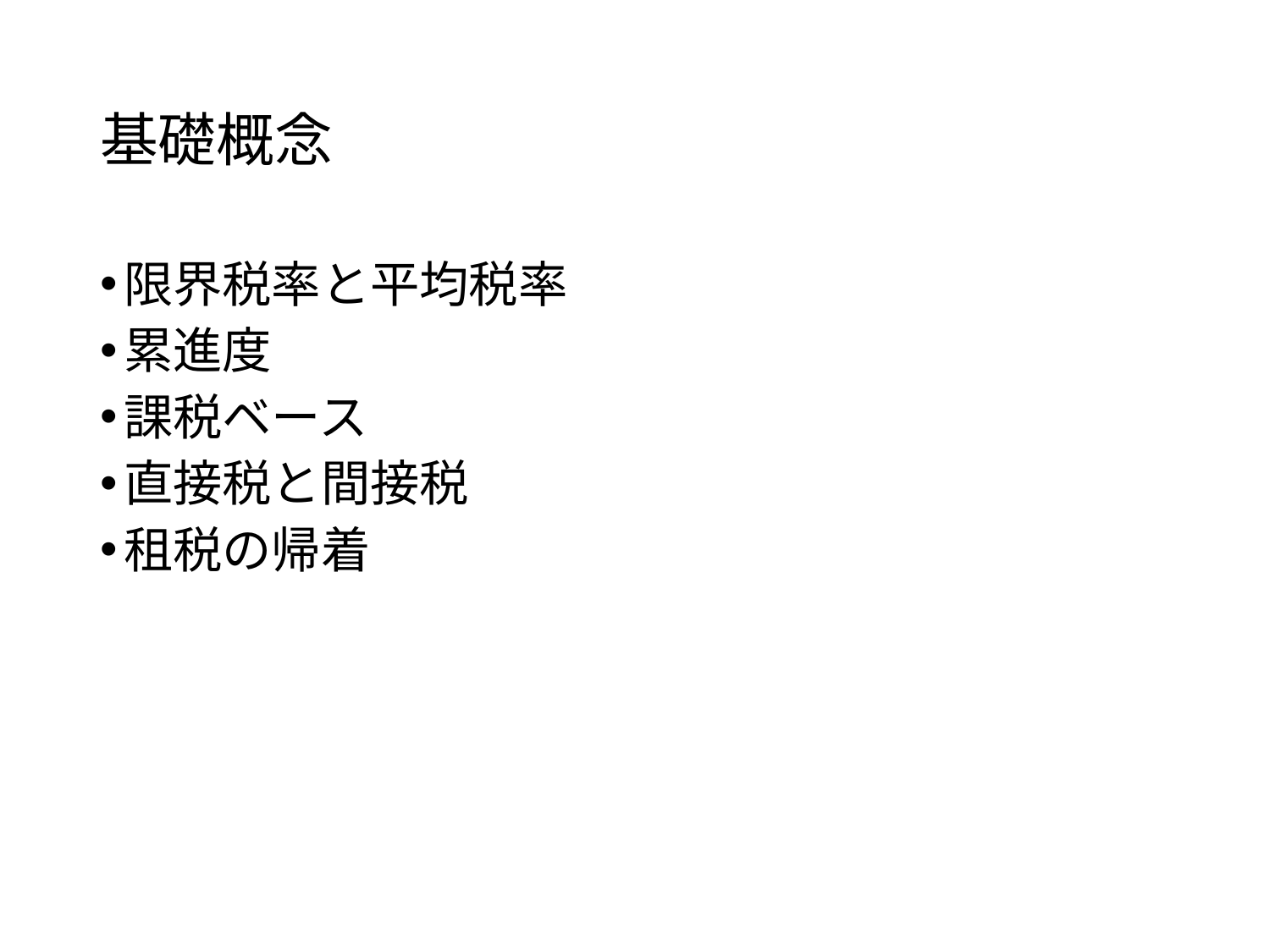

# 基礎概念
限界税率と平均税率
累進度
課税ベース
直接税と間接税
租税の帰着